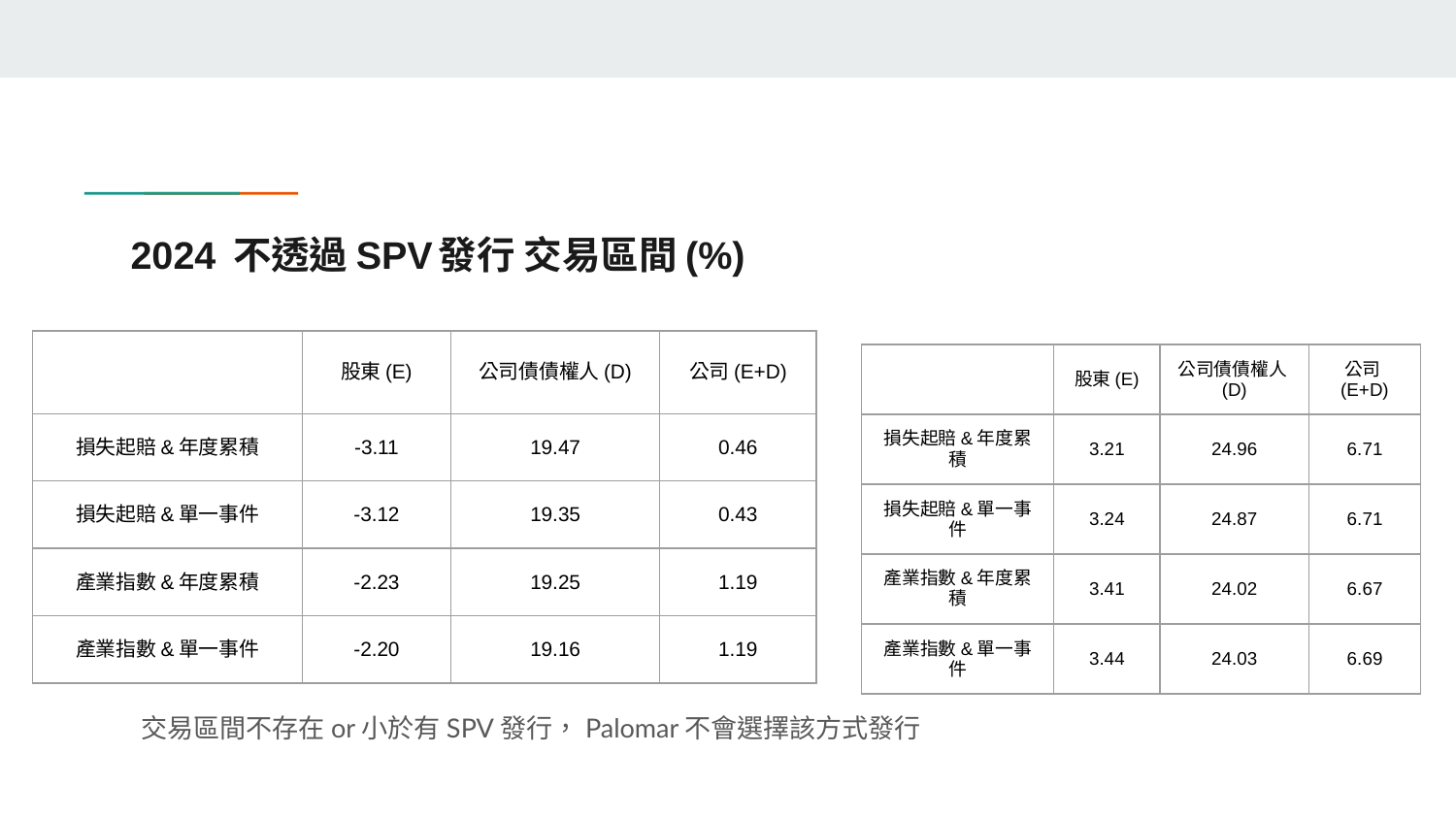

# 2024 不透過SPV發行 交易區間(%)

|  | 股東(E) | 公司債債權人(D) | 公司(E+D) |
| --- | --- | --- | --- |
| 損失起賠&年度累積 | -3.11 | 19.47 | 0.46 |
| 損失起賠&單一事件 | -3.12 | 19.35 | 0.43 |
| 產業指數&年度累積 | -2.23 | 19.25 | 1.19 |
| 產業指數&單一事件 | -2.20 | 19.16 | 1.19 |
交易區間不存在or小於有SPV發行，Palomar不會選擇該方式發行

|  | 股東(E) | 公司債債權人(D) | 公司(E+D) |
| --- | --- | --- | --- |
| 損失起賠&年度累積 | 3.21 | 24.96 | 6.71 |
| 損失起賠&單一事件 | 3.24 | 24.87 | 6.71 |
| 產業指數&年度累積 | 3.41 | 24.02 | 6.67 |
| 產業指數&單一事件 | 3.44 | 24.03 | 6.69 |